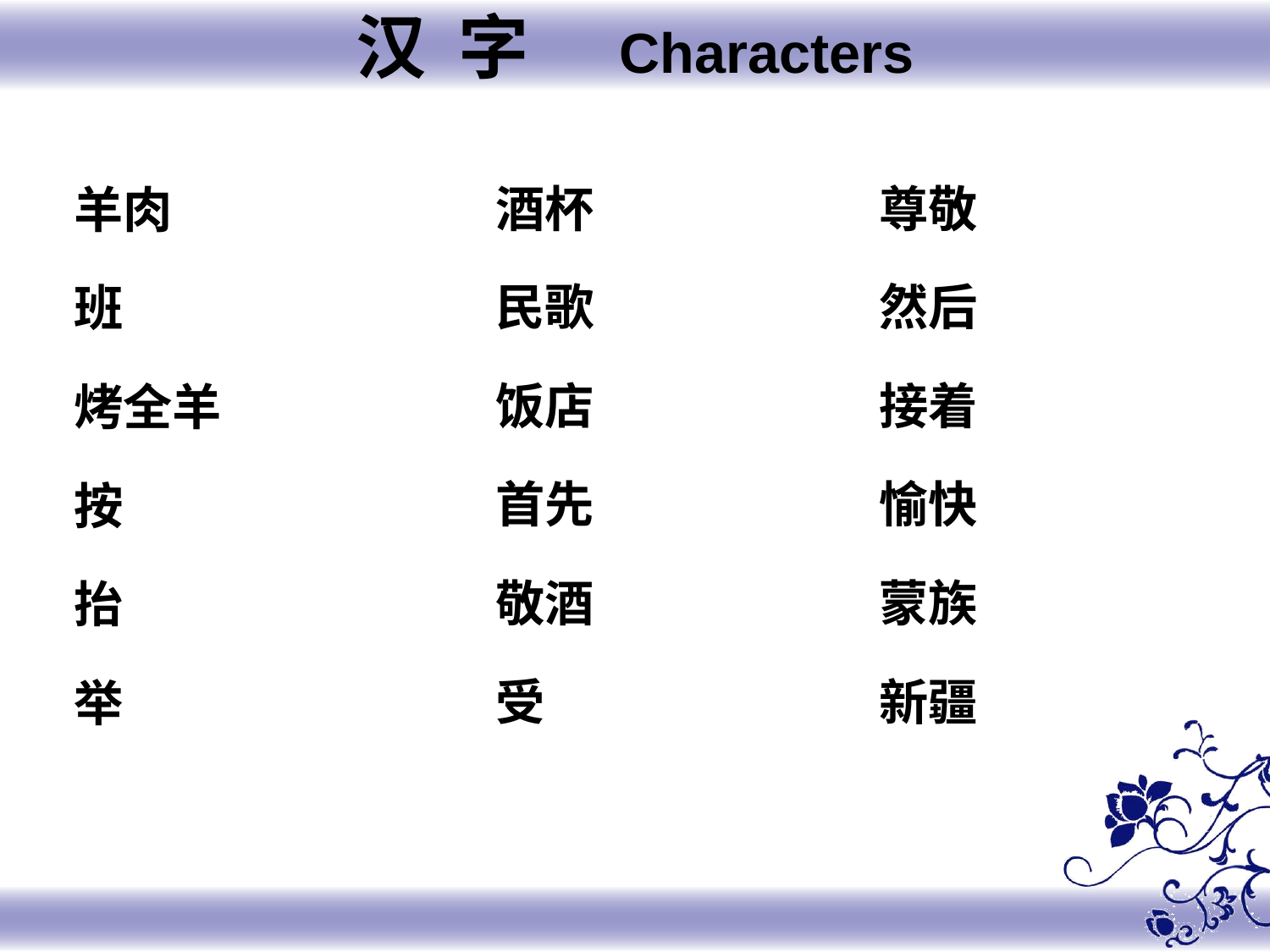

汉  字     Characters
尊敬
然后
接着
愉快
蒙族
新疆
酒杯
民歌
饭店
首先
敬酒
受
羊肉
班
烤全羊
按
抬
举